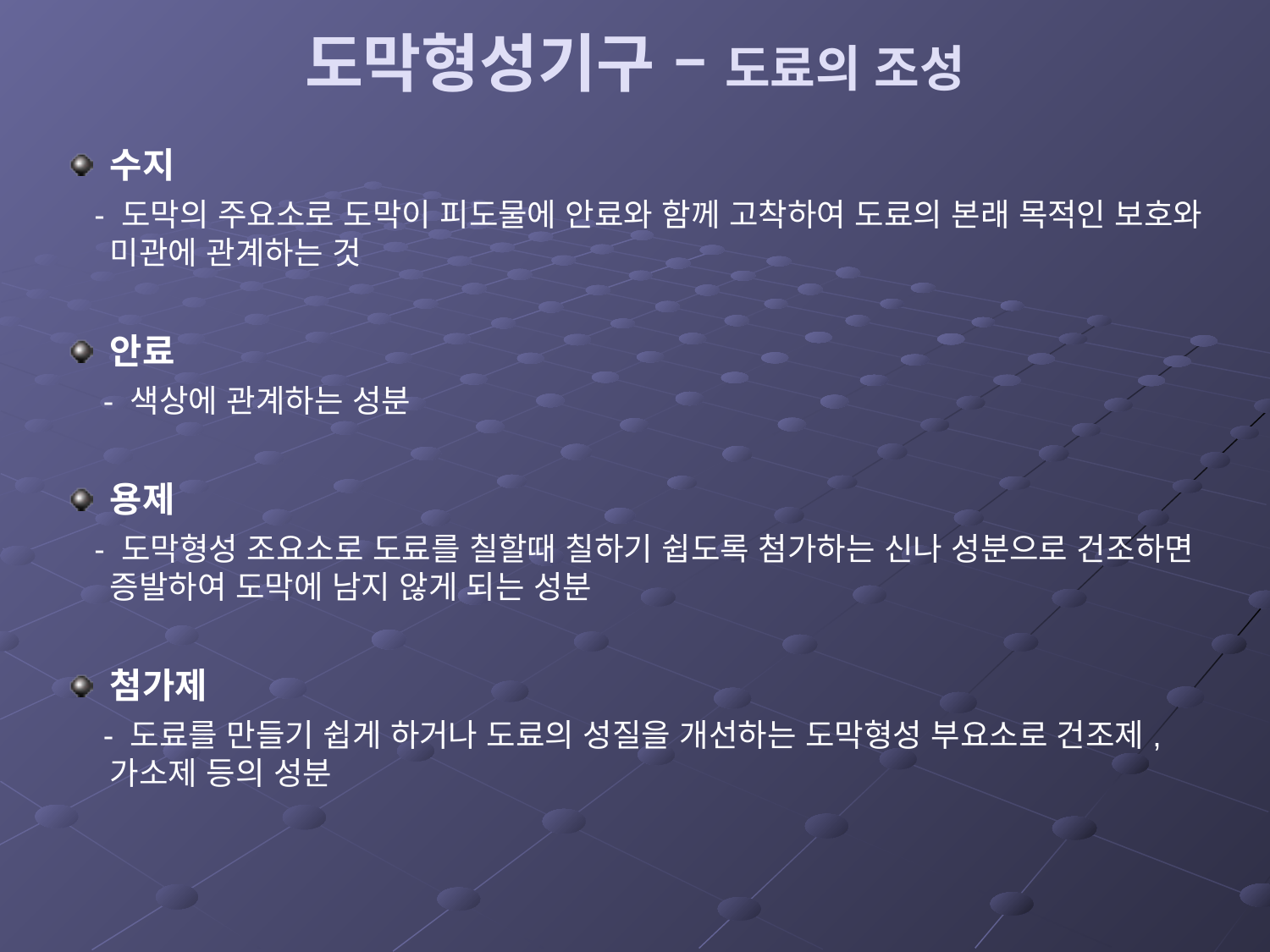

# 도막형성기구 – 도료의 조성
수지
   - 도막의 주요소로 도막이 피도물에 안료와 함께 고착하여 도료의 본래 목적인 보호와 미관에 관계하는 것

안료
    - 색상에 관계하는 성분

용제
   - 도막형성 조요소로 도료를 칠할때 칠하기 쉽도록 첨가하는 신나 성분으로 건조하면 증발하여 도막에 남지 않게 되는 성분

첨가제
    - 도료를 만들기 쉽게 하거나 도료의 성질을 개선하는 도막형성 부요소로 건조제, 가소제 등의 성분